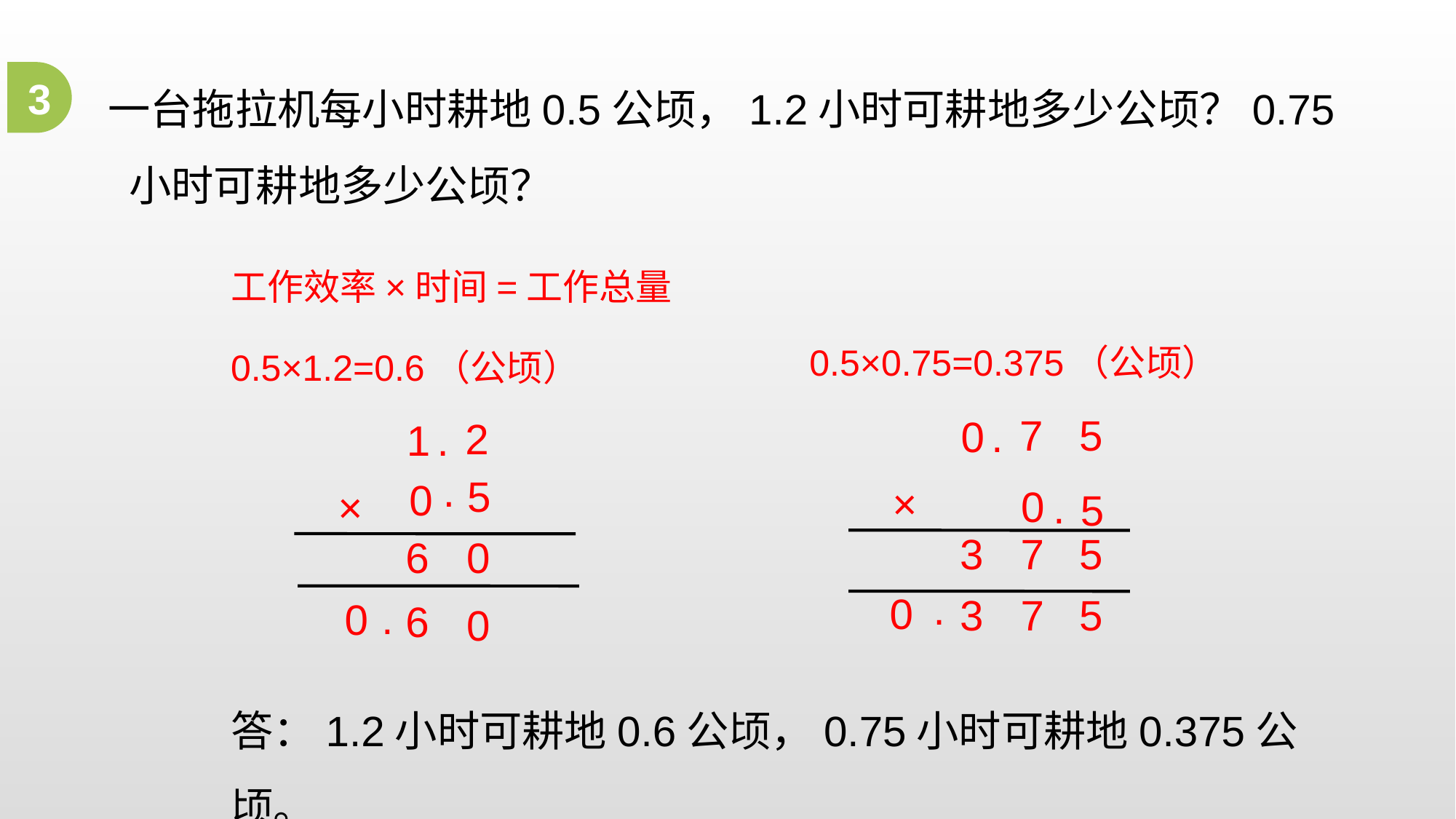

一台拖拉机每小时耕地0.5公顷，1.2小时可耕地多少公顷？0.75小时可耕地多少公顷？
3
工作效率×时间=工作总量
0.5×1.2=0.6（公顷）

答：1.2小时可耕地0.6公顷，0.75小时可耕地0.375公顷。
0.5×0.75=0.375（公顷）
7
5
0
.
×
0
.
5
2
1
.
5
×
.
0
3
7
5
6
0
.
0
3
7
5
.
0
6
0